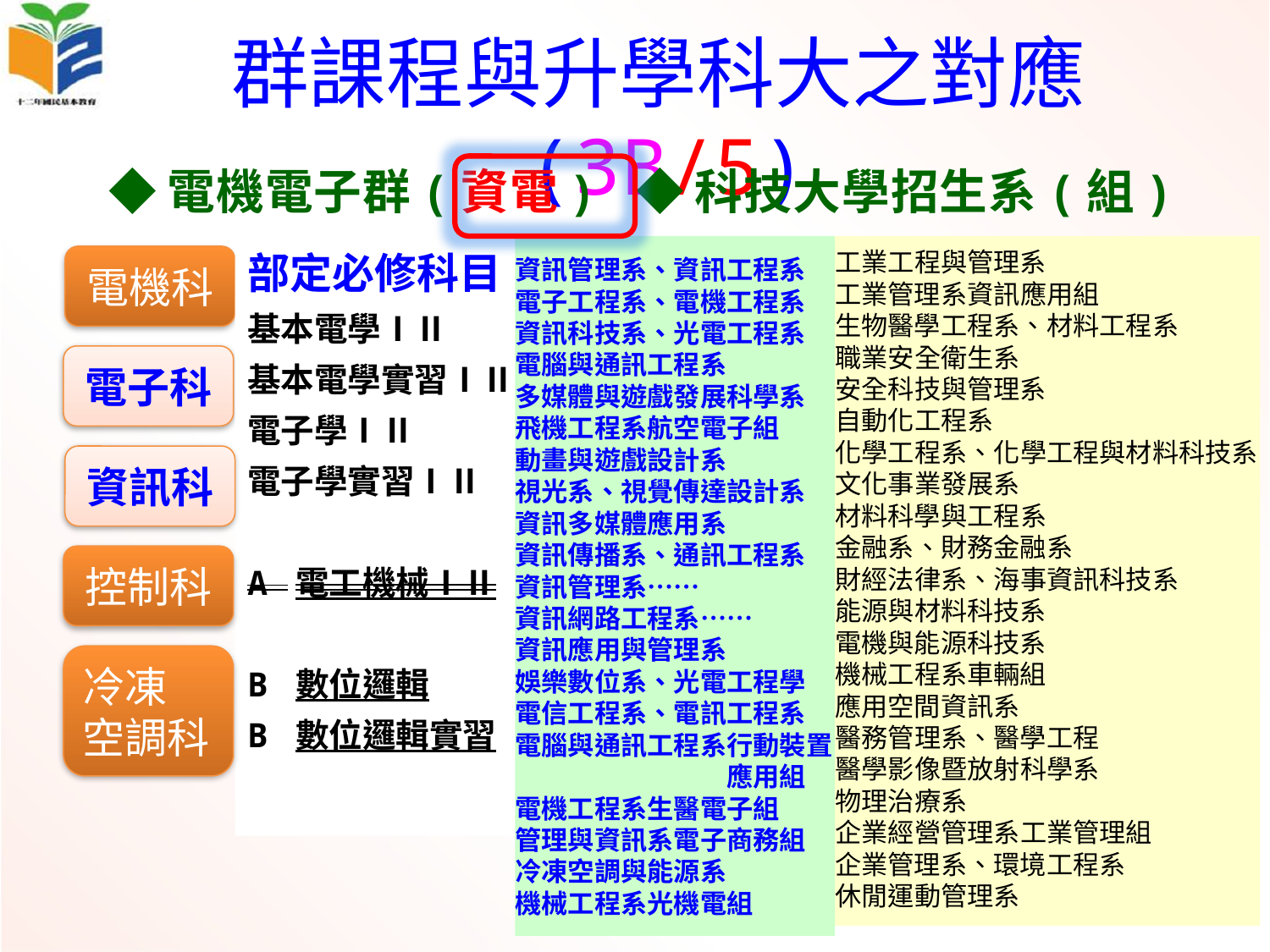

# 群課程與升學科大之對應(3B/5)
◆電機電子群(資電)

◆科技大學招生系(組)
部定必修科目
基本電學ⅠⅡ
基本電學實習ⅠⅡ、
電子學ⅠⅡ
電子學實習ⅠⅡ

A 電工機械ⅠⅡ

B 數位邏輯
B 數位邏輯實習

資訊管理系、資訊工程系
電子工程系、電機工程系
資訊科技系、光電工程系
電腦與通訊工程系
多媒體與遊戲發展科學系
飛機工程系航空電子組
動畫與遊戲設計系
視光系、視覺傳達設計系
資訊多媒體應用系
資訊傳播系、通訊工程系
資訊管理系……
資訊網路工程系……
資訊應用與管理系
娛樂數位系、光電工程學
電信工程系、電訊工程系
電腦與通訊工程系行動裝置應用組
電機工程系生醫電子組
管理與資訊系電子商務組
冷凍空調與能源系
機械工程系光機電組
工業工程與管理系
工業管理系資訊應用組
生物醫學工程系、材料工程系
職業安全衛生系
安全科技與管理系
自動化工程系
化學工程系、化學工程與材料科技系
文化事業發展系
材料科學與工程系
金融系、財務金融系
財經法律系、海事資訊科技系
能源與材料科技系
電機與能源科技系
機械工程系車輛組
應用空間資訊系
醫務管理系、醫學工程
醫學影像暨放射科學系
物理治療系
企業經營管理系工業管理組
企業管理系、環境工程系
休閒運動管理系

電機科
電子科
資訊科
控制科
冷凍
空調科